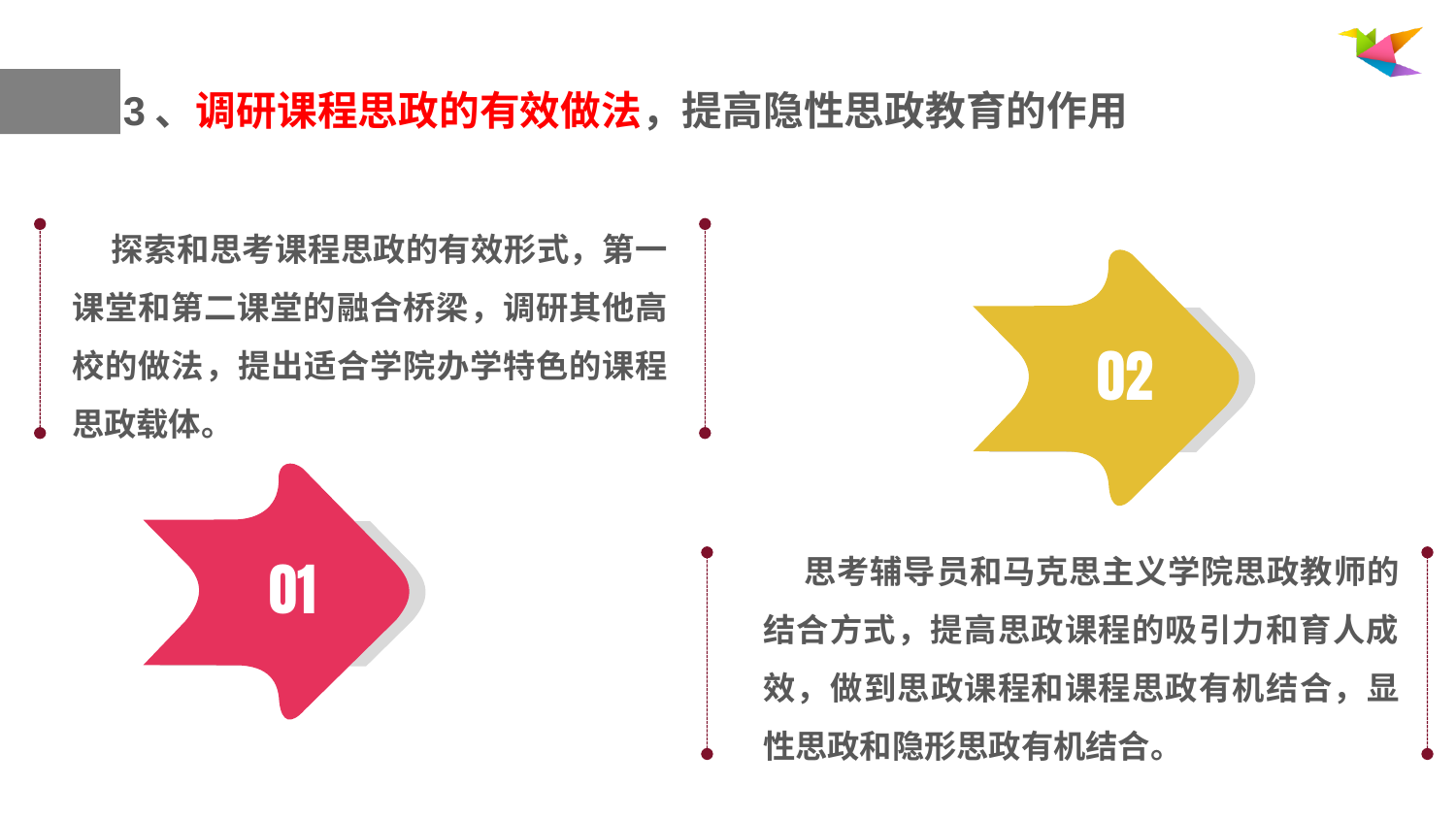

3、调研课程思政的有效做法，提高隐性思政教育的作用

    探索和思考课程思政的有效形式，第一课堂和第二课堂的融合桥梁，调研其他高校的做法，提出适合学院办学特色的课程思政载体。

02

01
    思考辅导员和马克思主义学院思政教师的结合方式，提高思政课程的吸引力和育人成效，做到思政课程和课程思政有机结合，显性思政和隐形思政有机结合。